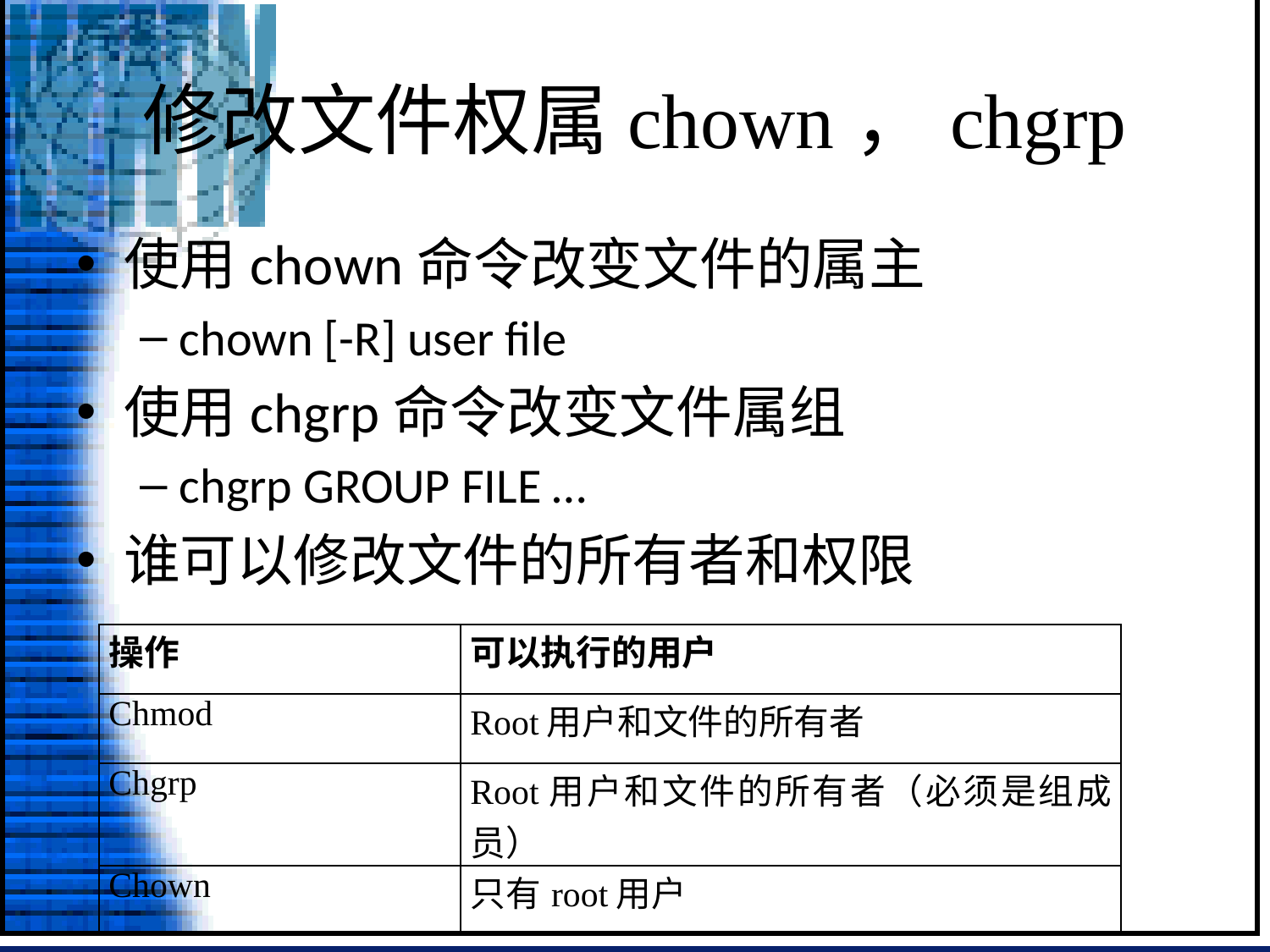

# 修改文件权属chown，chgrp
使用chown命令改变文件的属主
chown [-R] user file
使用chgrp命令改变文件属组
chgrp GROUP FILE …
谁可以修改文件的所有者和权限

| 操作 | 可以执行的用户 |
| --- | --- |
| Chmod | Root用户和文件的所有者 |
| Chgrp | Root用户和文件的所有者（必须是组成员） |
| Chown | 只有root用户 |